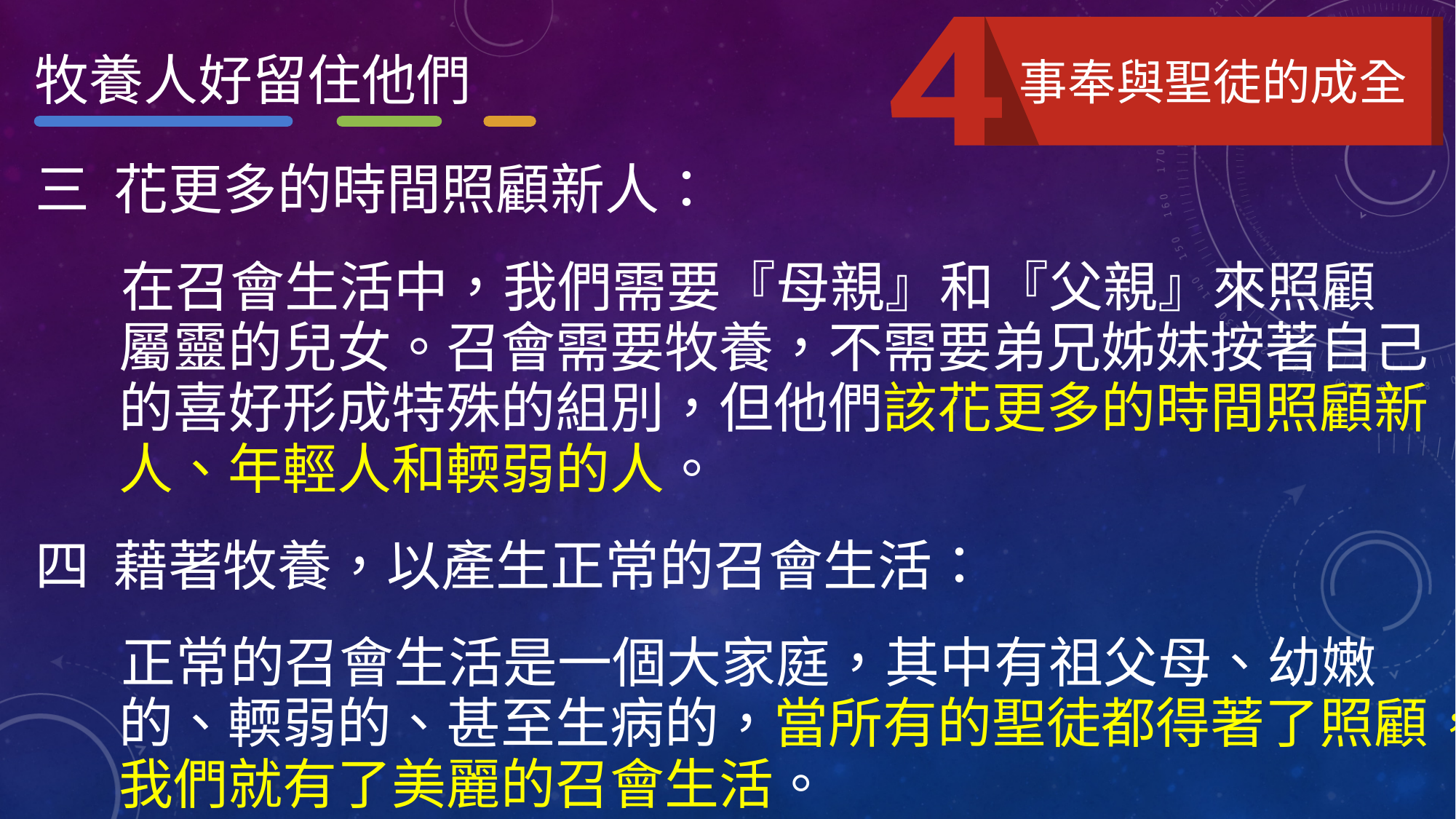

牧養人好留住他們
事奉與聖徒的成全

三  花更多的時間照顧新人：
      在召會生活中，我們需要『母親』和『父親』來照顧屬靈的兒女。召會需要牧養，不需要弟兄姊妹按著自己的喜好形成特殊的組別，但他們該花更多的時間照顧新人、年輕人和輭弱的人。
四  藉著牧養，以產生正常的召會生活：
      正常的召會生活是一個大家庭，其中有祖父母、幼嫩的、輭弱的、甚至生病的，當所有的聖徒都得著了照顧，我們就有了美麗的召會生活。